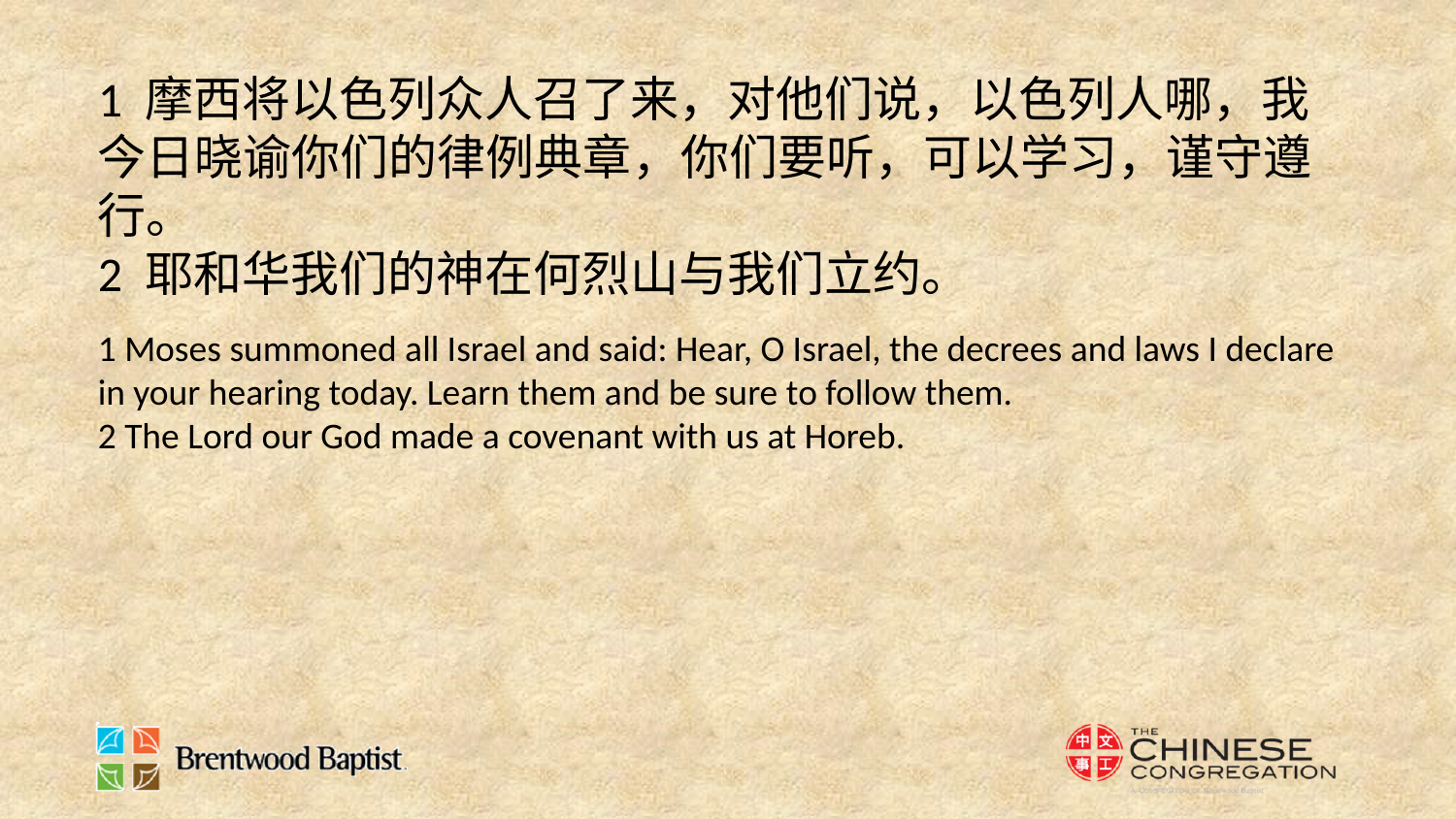

1 摩西将以色列众人召了来，对他们说，以色列人哪，我今日晓谕你们的律例典章，你们要听，可以学习，谨守遵行。
2 耶和华我们的神在何烈山与我们立约。

1 Moses summoned all Israel and said: Hear, O Israel, the decrees and laws I declare in your hearing today. Learn them and be sure to follow them.
2 The Lord our God made a covenant with us at Horeb.